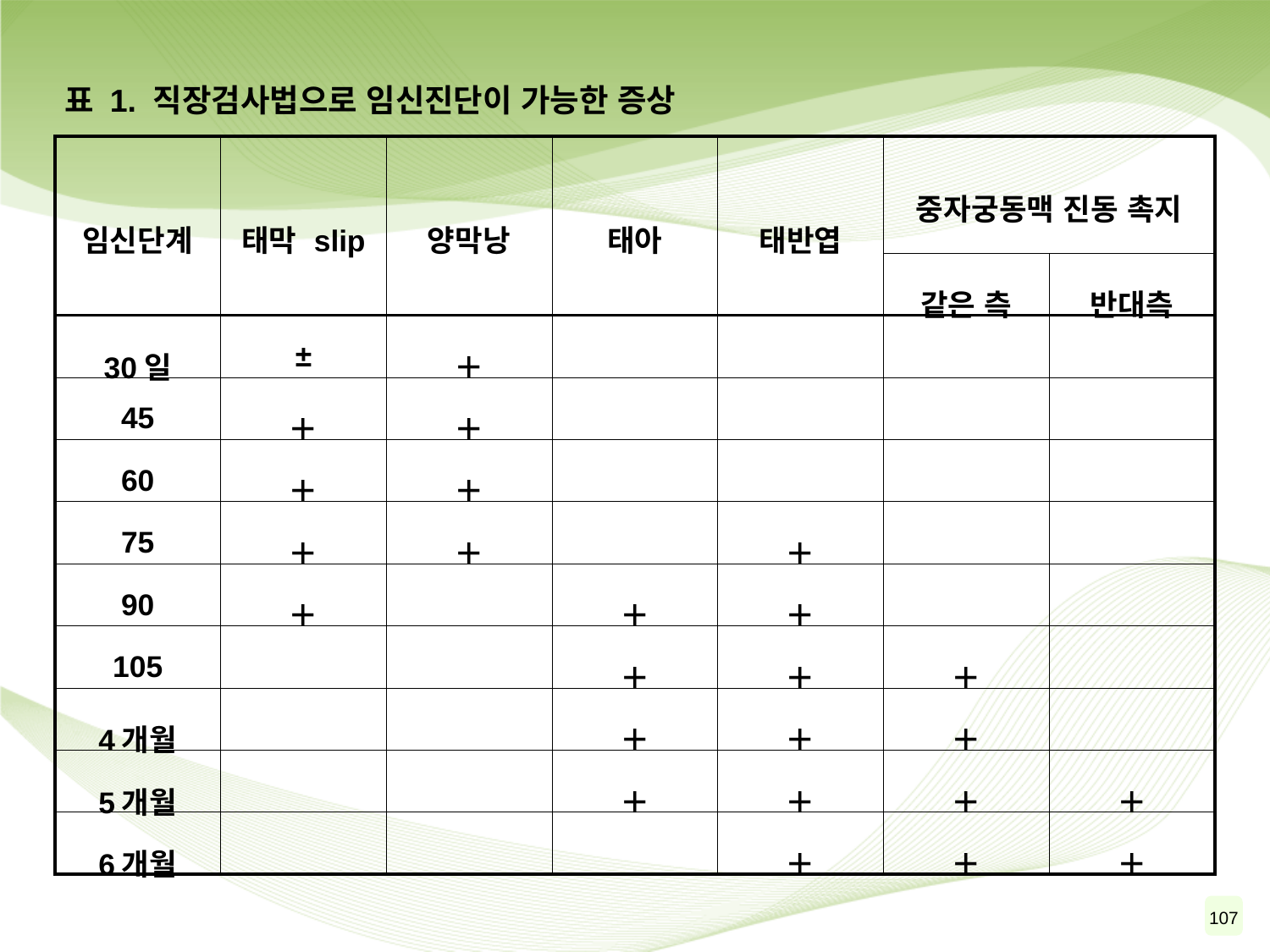

표 1. 직장검사법으로 임신진단이 가능한 증상
| 임신단계 | 태막 slip | 양막낭 | 태아 | 태반엽 | 중자궁동맥 진동 촉지 |  |
| --- | --- | --- | --- | --- | --- | --- |
|  |  |  |  |  | 같은 측 | 반대측 |
| 30일 | ± | ＋ |  |  |  |  |
| 45 | ＋ | ＋ |  |  |  |  |
| 60 | ＋ | ＋ |  |  |  |  |
| 75 | ＋ | ＋ |  | ＋ |  |  |
| 90 | ＋ |  | ＋ | ＋ |  |  |
| 105 |  |  | ＋ | ＋ | ＋ |  |
| 4개월 |  |  | ＋ | ＋ | ＋ |  |
| 5개월 |  |  | ＋ | ＋ | ＋ | ＋ |
| 6개월 |  |  |  | ＋ | ＋ | ＋ |
107